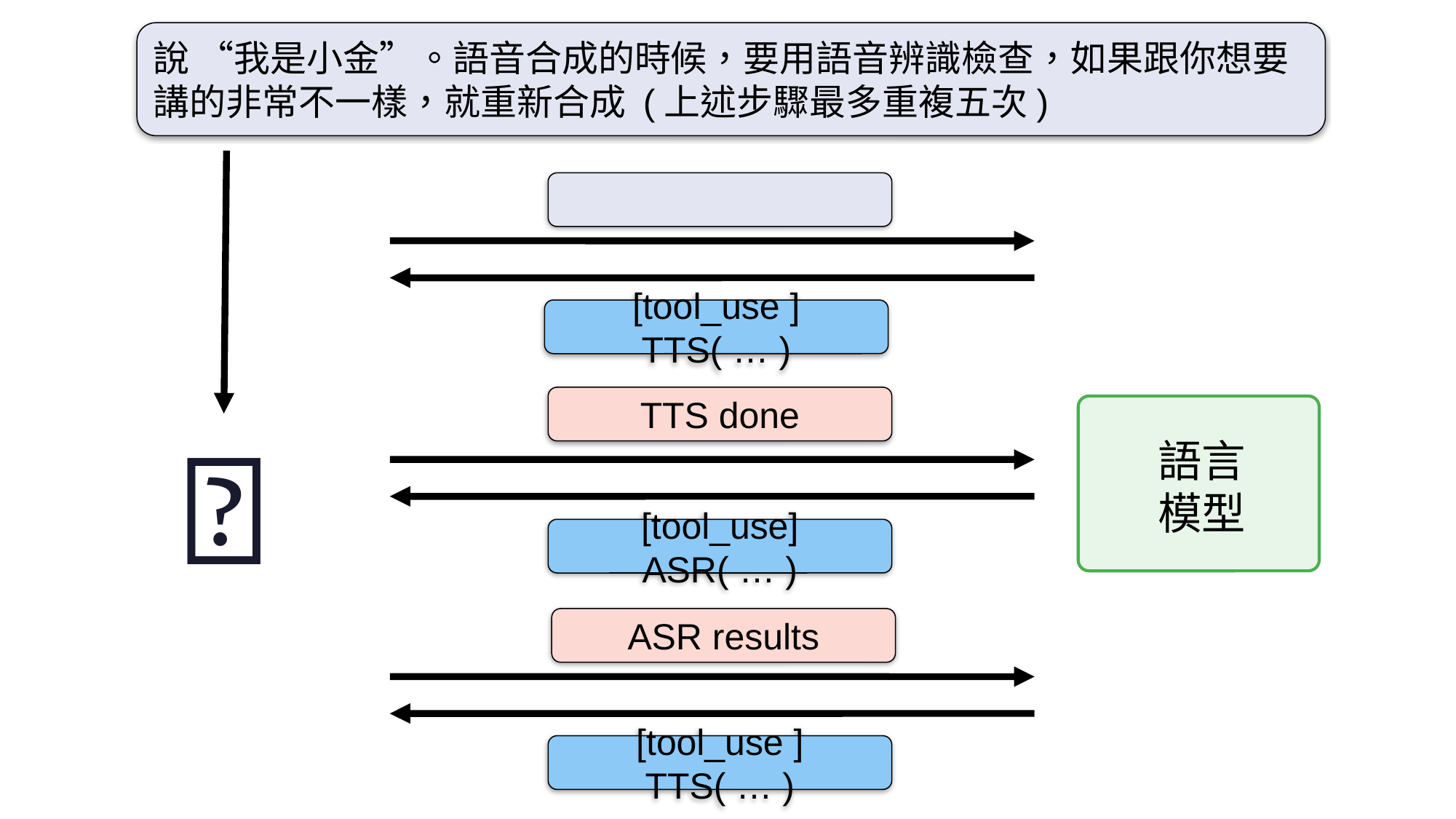

說 “我是小金”。語音合成的時候，要用語音辨識檢查，如果跟你想要講的非常不一樣，就重新合成 (上述步驟最多重複五次)

[tool_use ] TTS( … )
TTS done

語言
模型
🦞

[tool_use] ASR( … )
ASR results

[tool_use ] TTS( … )